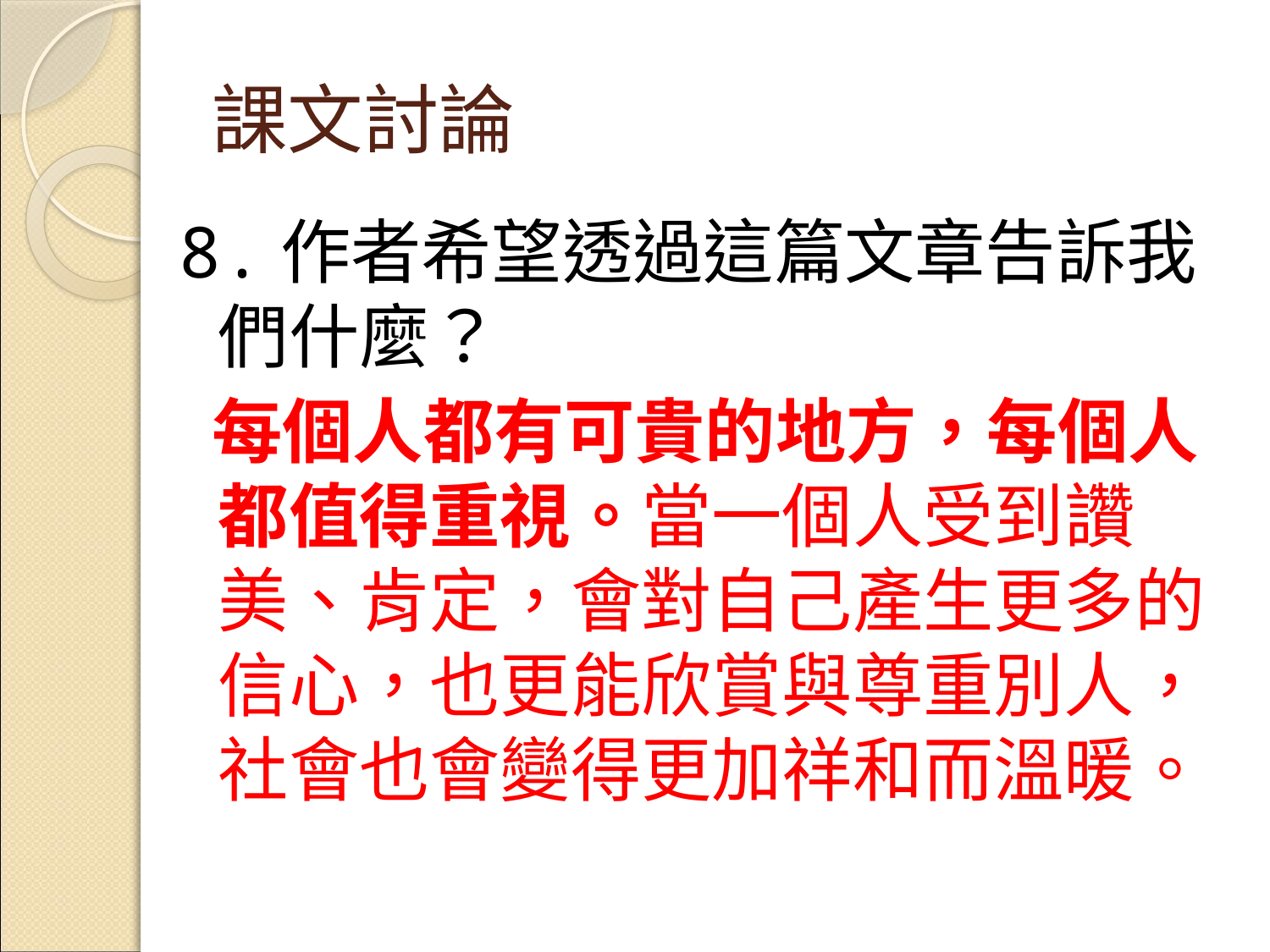

課文討論
8.作者希望透過這篇文章告訴我們什麼？
 每個人都有可貴的地方，每個人都值得重視。當一個人受到讚美、肯定，會對自己產生更多的信心，也更能欣賞與尊重別人，社會也會變得更加祥和而溫暖。